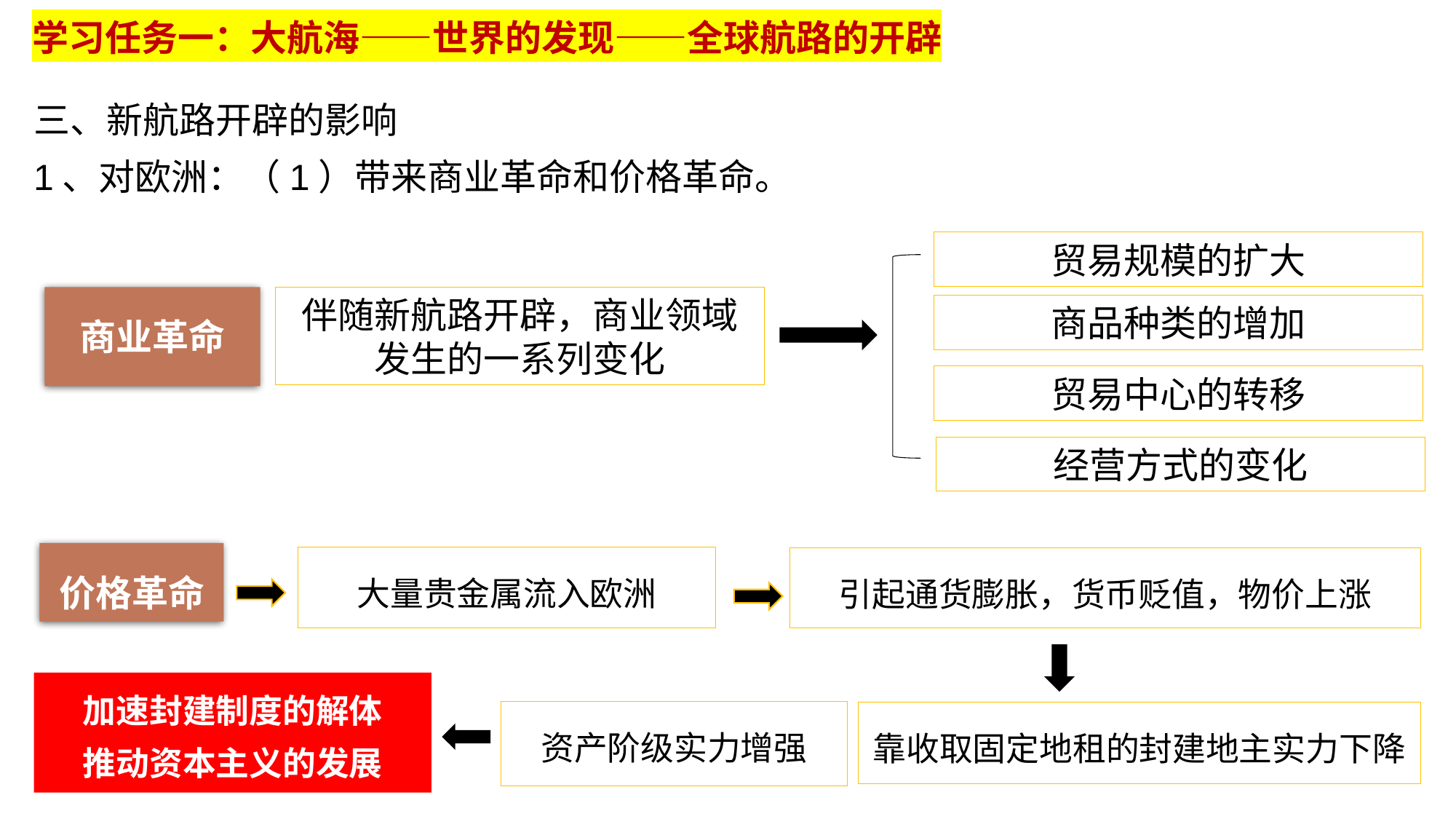

学习任务一：大航海——世界的发现——全球航路的开辟
三、新航路开辟的影响
1、对欧洲：（1）带来商业革命和价格革命。
贸易规模的扩大

商品种类的增加
贸易中心的转移
经营方式的变化
商业革命
伴随新航路开辟，商业领域发生的一系列变化

价格革命
大量贵金属流入欧洲
引起通货膨胀，货币贬值，物价上涨

加速封建制度的解体
推动资本主义的发展
资产阶级实力增强
靠收取固定地租的封建地主实力下降